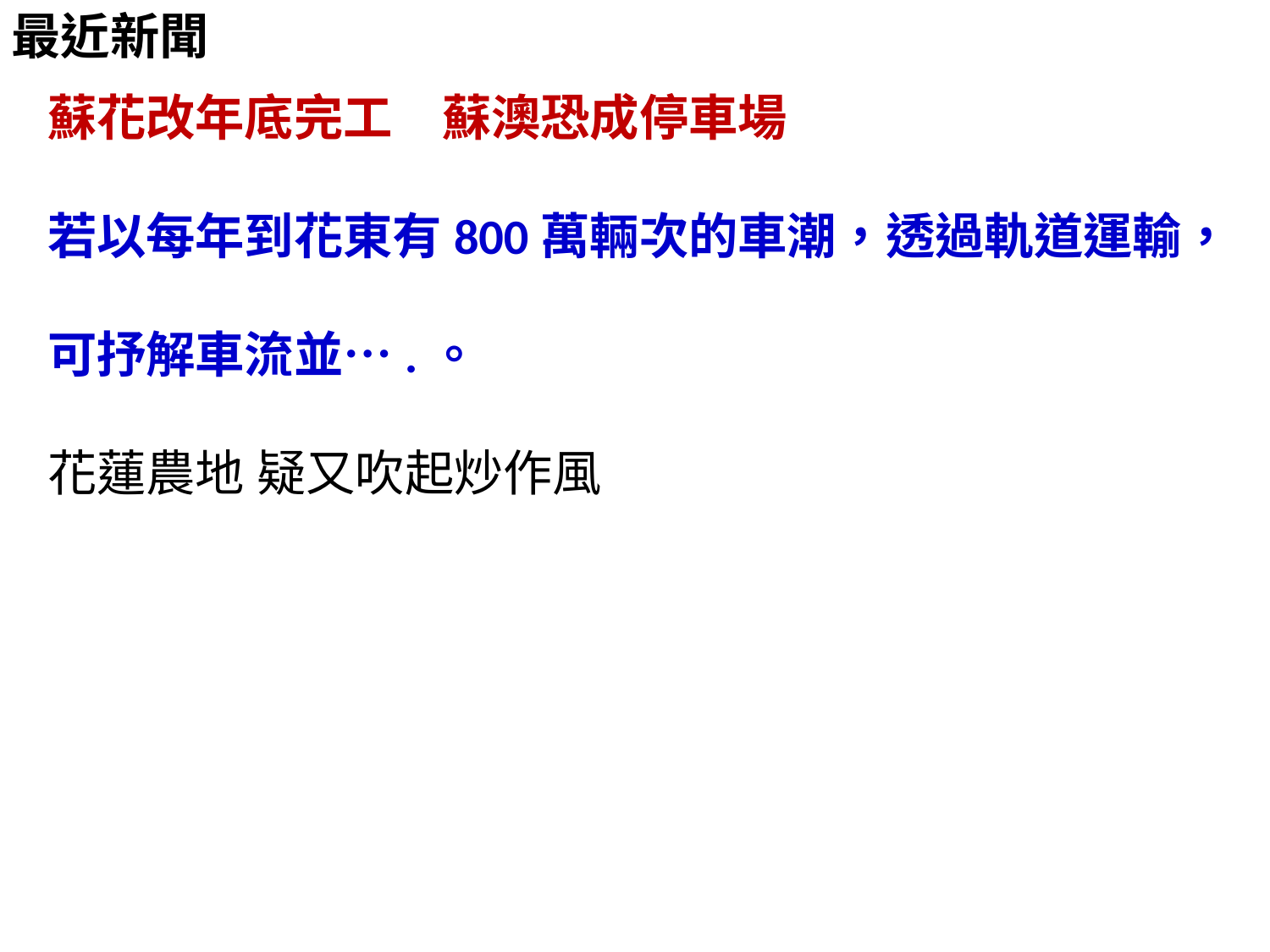

最近新聞
蘇花改年底完工　蘇澳恐成停車場
若以每年到花東有800萬輛次的車潮，透過軌道運輸，可抒解車流並….。
花蓮農地 疑又吹起炒作風